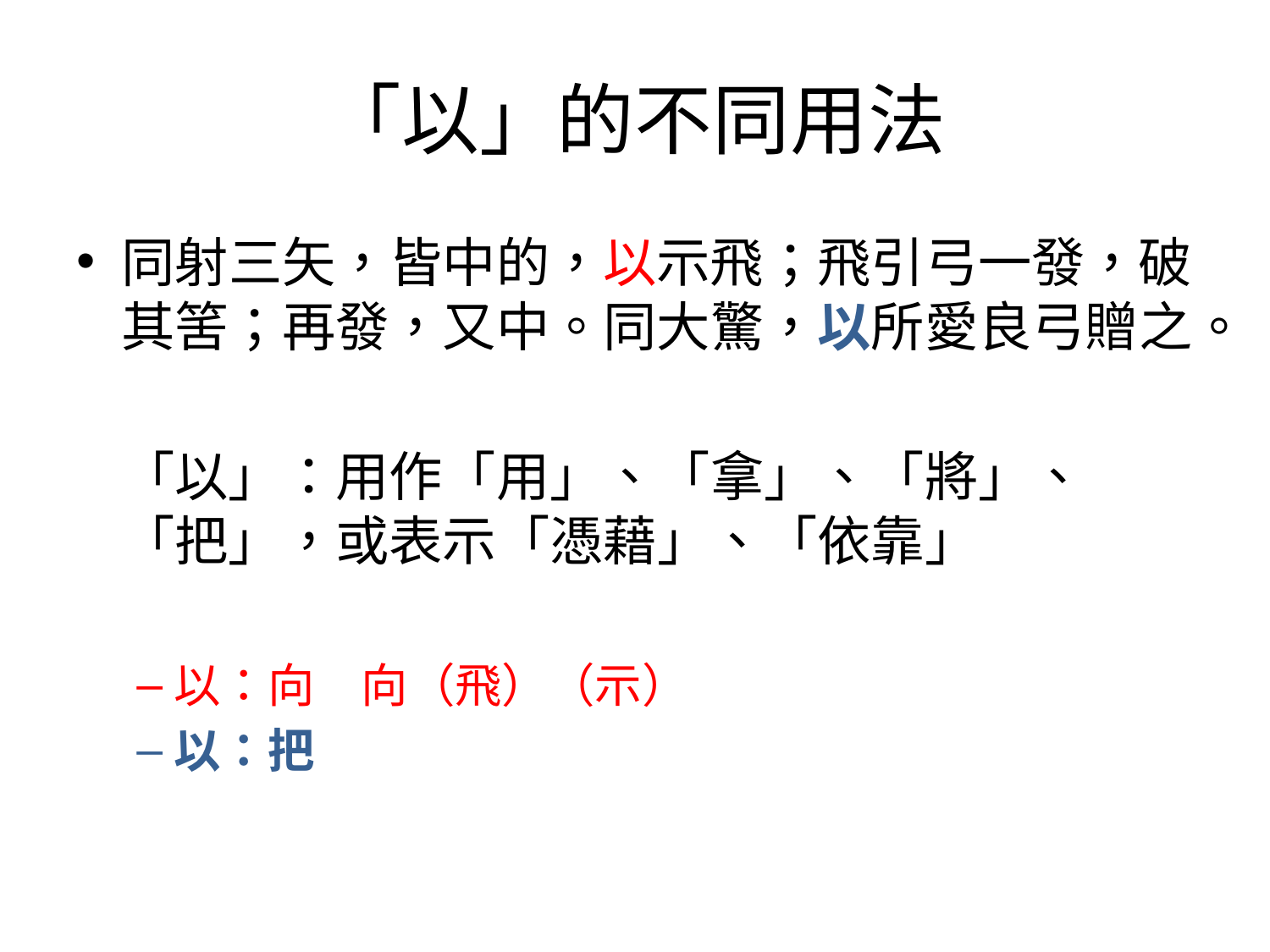

# 「以」的不同用法
同射三矢，皆中的，以示飛；飛引弓一發，破其筈；再發，又中。同大驚，以所愛良弓贈之。

	「以」：用作「用」、「拿」、「將」、「把」，或表示「憑藉」、「依靠」

以：向　向（飛）（示）
以：把